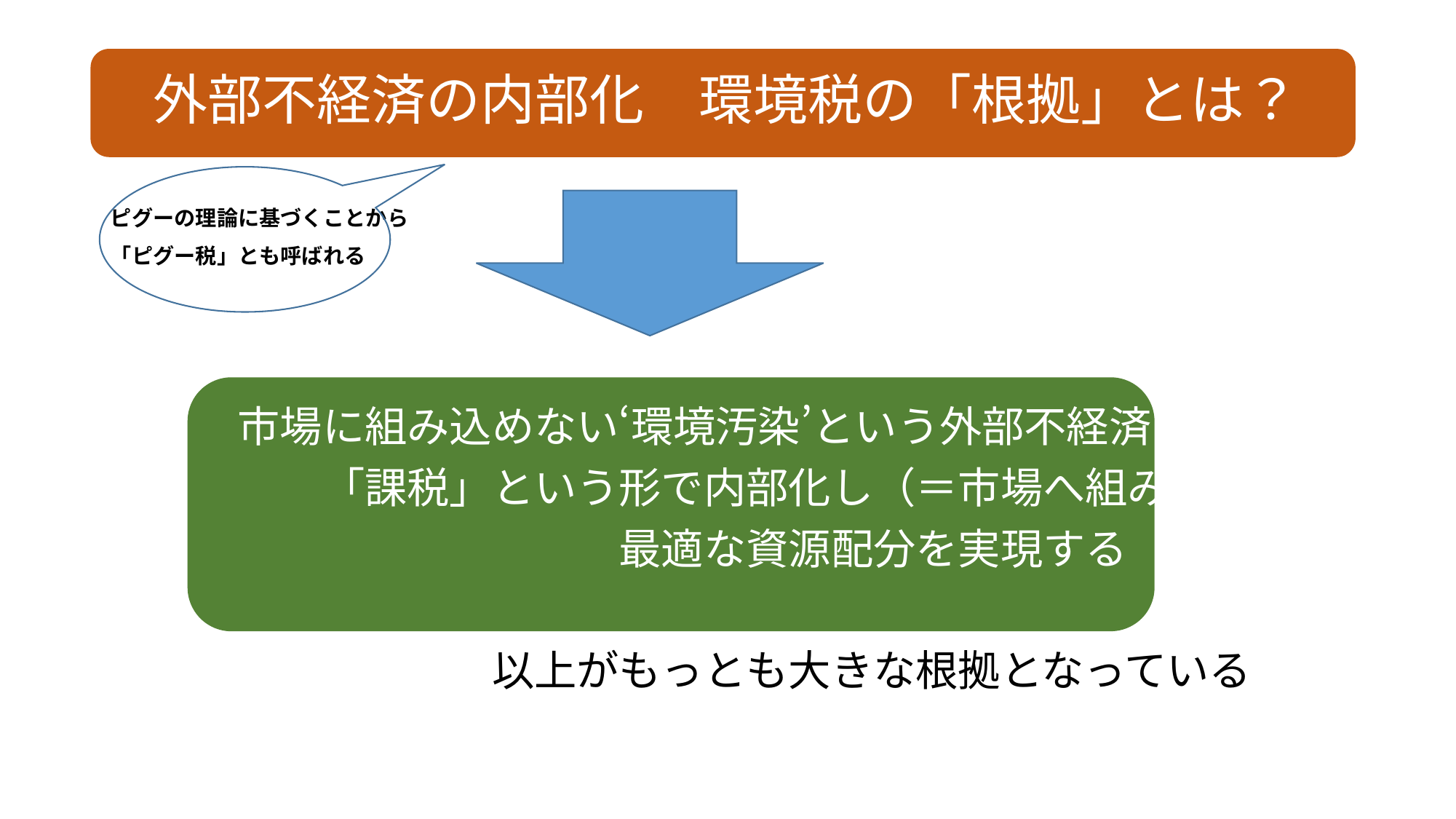

#

　外部不経済の内部化　環境税の「根拠」とは？

ピグーの理論に基づくことから
「ピグー税」とも呼ばれる

　　　市場に組み込めない‘環境汚染’という外部不経済を、
　　　　　「課税」という形で内部化し（＝市場へ組み込む）、
　　　　　　　　　　　　最適な資源配分を実現する

　　　　　　　　　以上がもっとも大きな根拠となっている